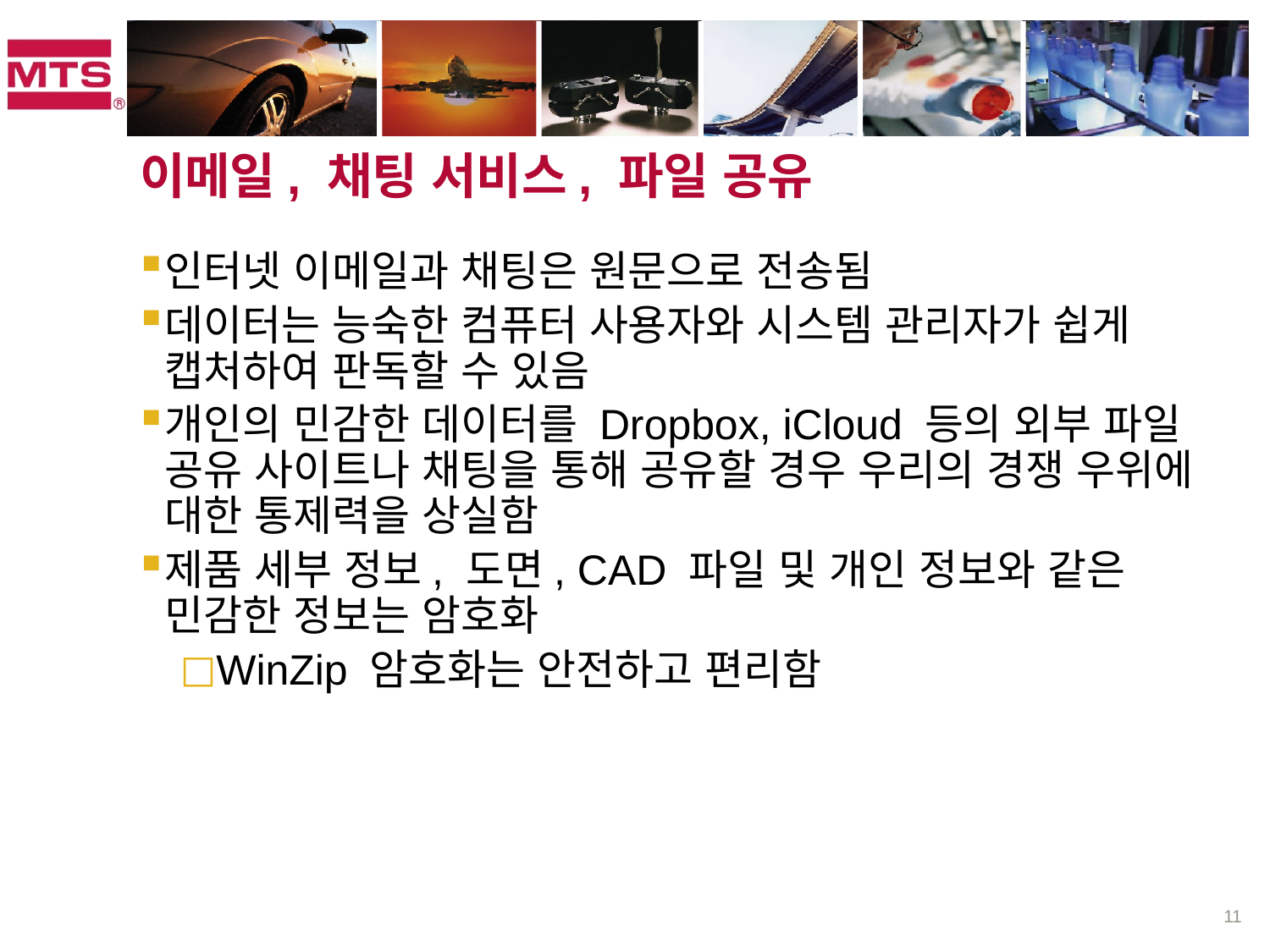

# 이메일, 채팅 서비스, 파일 공유
인터넷 이메일과 채팅은 원문으로 전송됨
데이터는 능숙한 컴퓨터 사용자와 시스템 관리자가 쉽게 캡처하여 판독할 수 있음
개인의 민감한 데이터를 Dropbox, iCloud 등의 외부 파일 공유 사이트나 채팅을 통해 공유할 경우 우리의 경쟁 우위에 대한 통제력을 상실함
제품 세부 정보, 도면, CAD 파일 및 개인 정보와 같은 민감한 정보는 암호화
WinZip 암호화는 안전하고 편리함

11